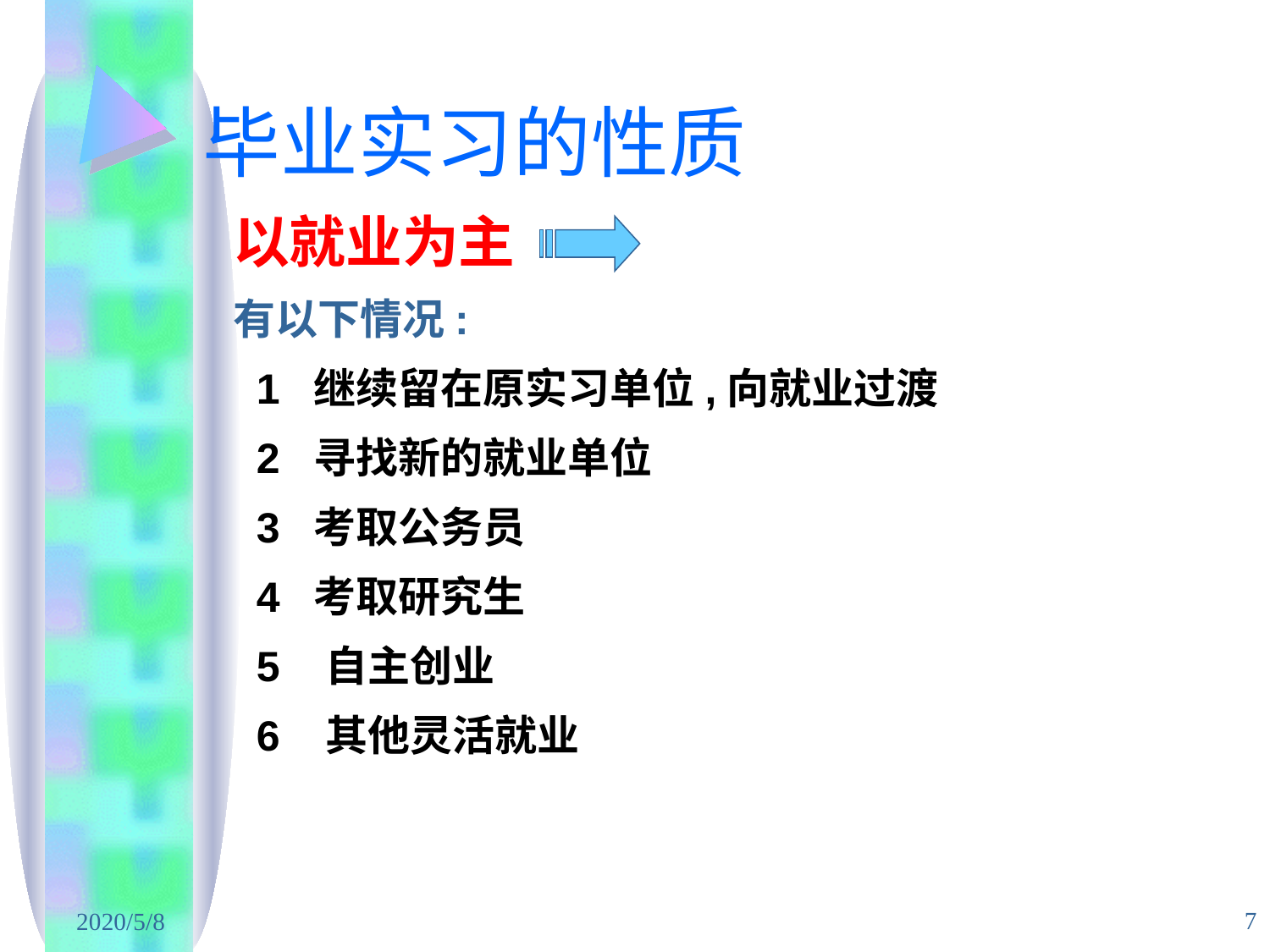

# 毕业实习的性质
以就业为主
有以下情况:
  1  继续留在原实习单位,向就业过渡
  2  寻找新的就业单位
  3  考取公务员
  4  考取研究生
  5   自主创业
  6   其他灵活就业

7
2020/5/8